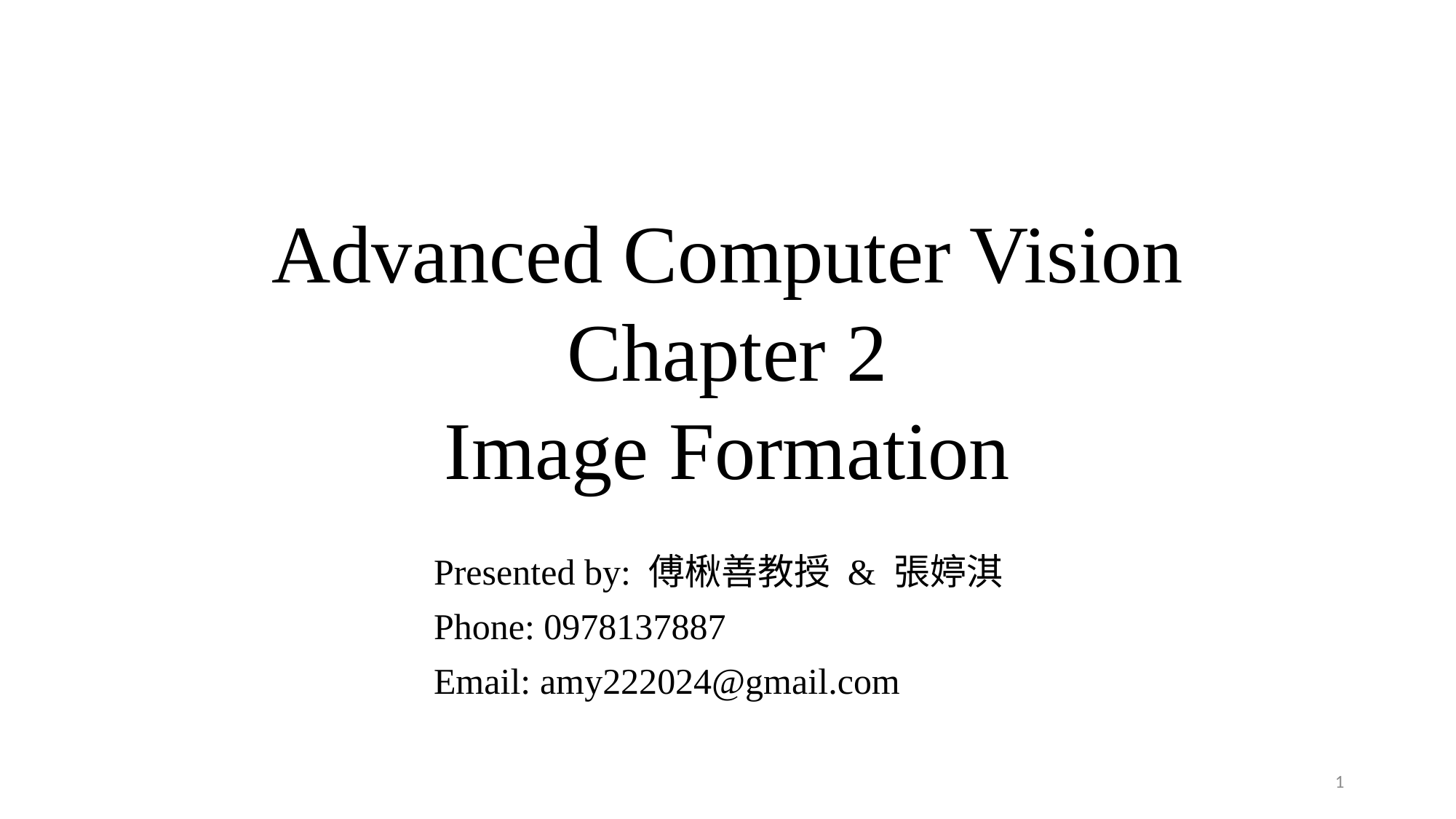

Advanced Computer Vision
Chapter 2
Image Formation
Presented by: 傅楸善教授 & 張婷淇
Phone: 0978137887
Email: amy222024@gmail.com
1